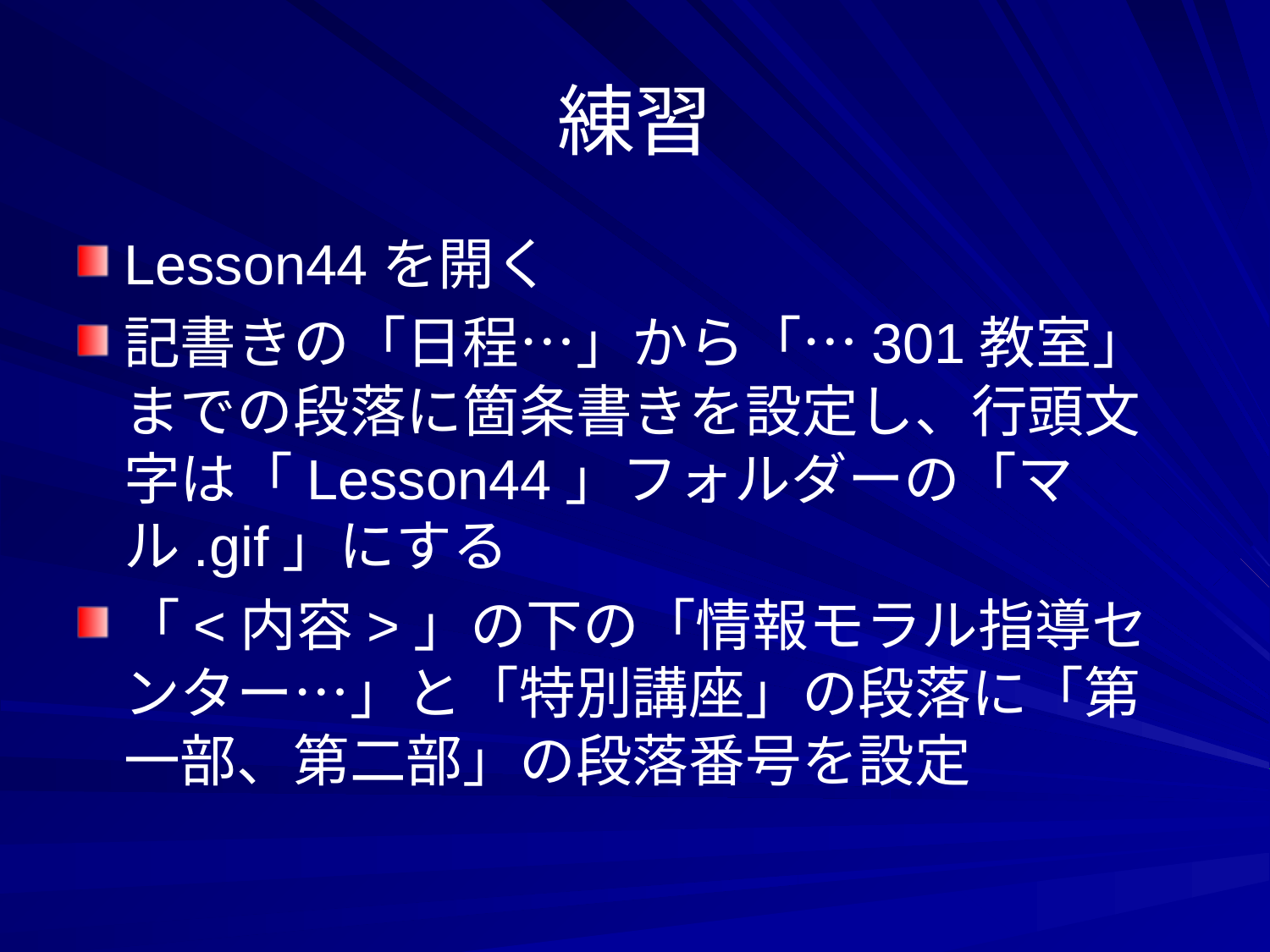

# 練習
Lesson44を開く
記書きの「日程…」から「…301教室」までの段落に箇条書きを設定し、行頭文字は「Lesson44」フォルダーの「マル.gif」にする
「<内容>」の下の「情報モラル指導センター…」と「特別講座」の段落に「第一部、第二部」の段落番号を設定